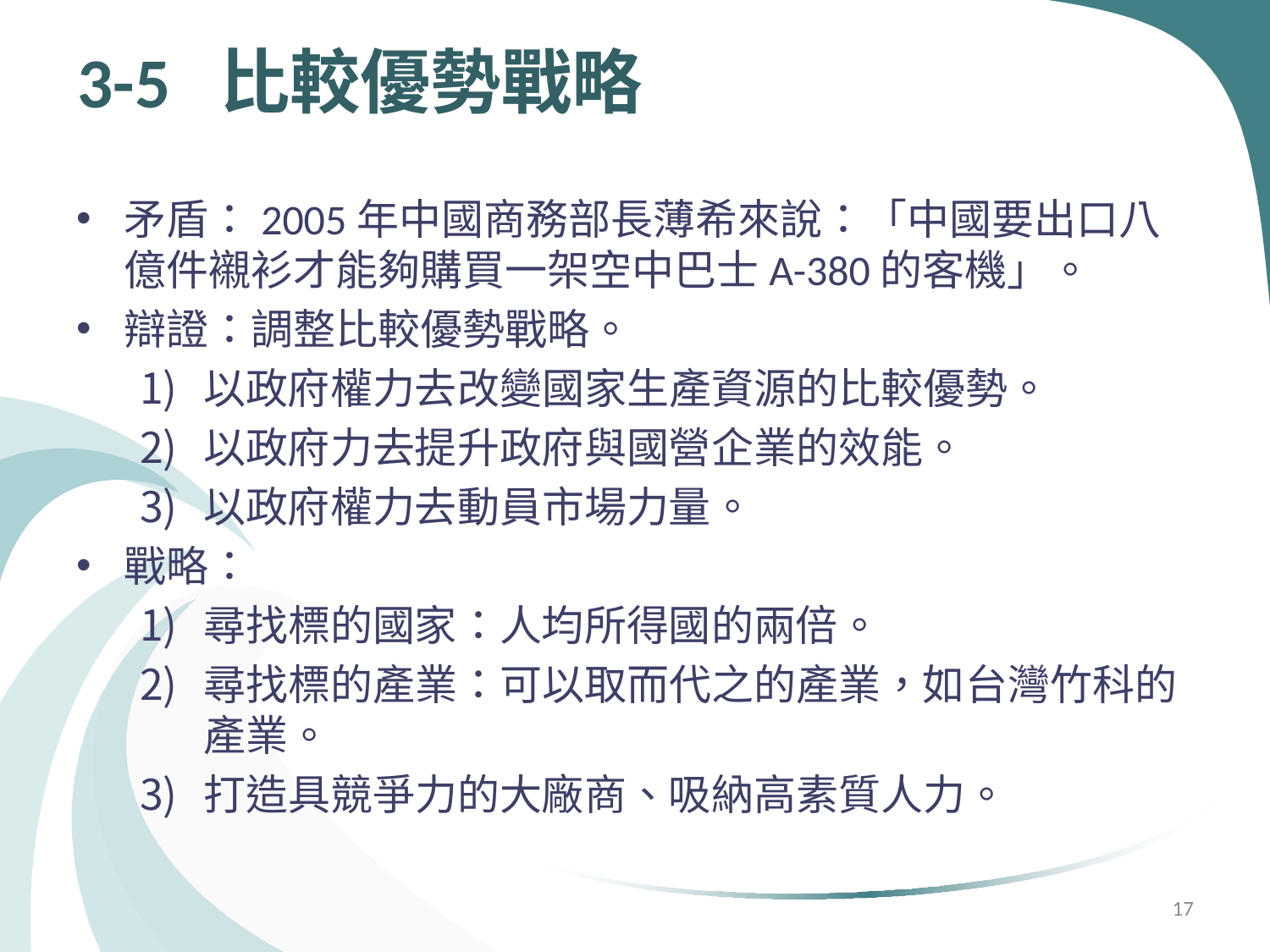

# 3-5  比較優勢戰略
矛盾：2005年中國商務部長薄希來說：「中國要出口八億件襯衫才能夠購買一架空中巴士A-380的客機」。
辯證：調整比較優勢戰略。
以政府權力去改變國家生產資源的比較優勢。
以政府力去提升政府與國營企業的效能。
以政府權力去動員市場力量。
戰略：
尋找標的國家：人均所得國的兩倍。
尋找標的產業：可以取而代之的產業，如台灣竹科的產業。
打造具競爭力的大廠商、吸納高素質人力。
17